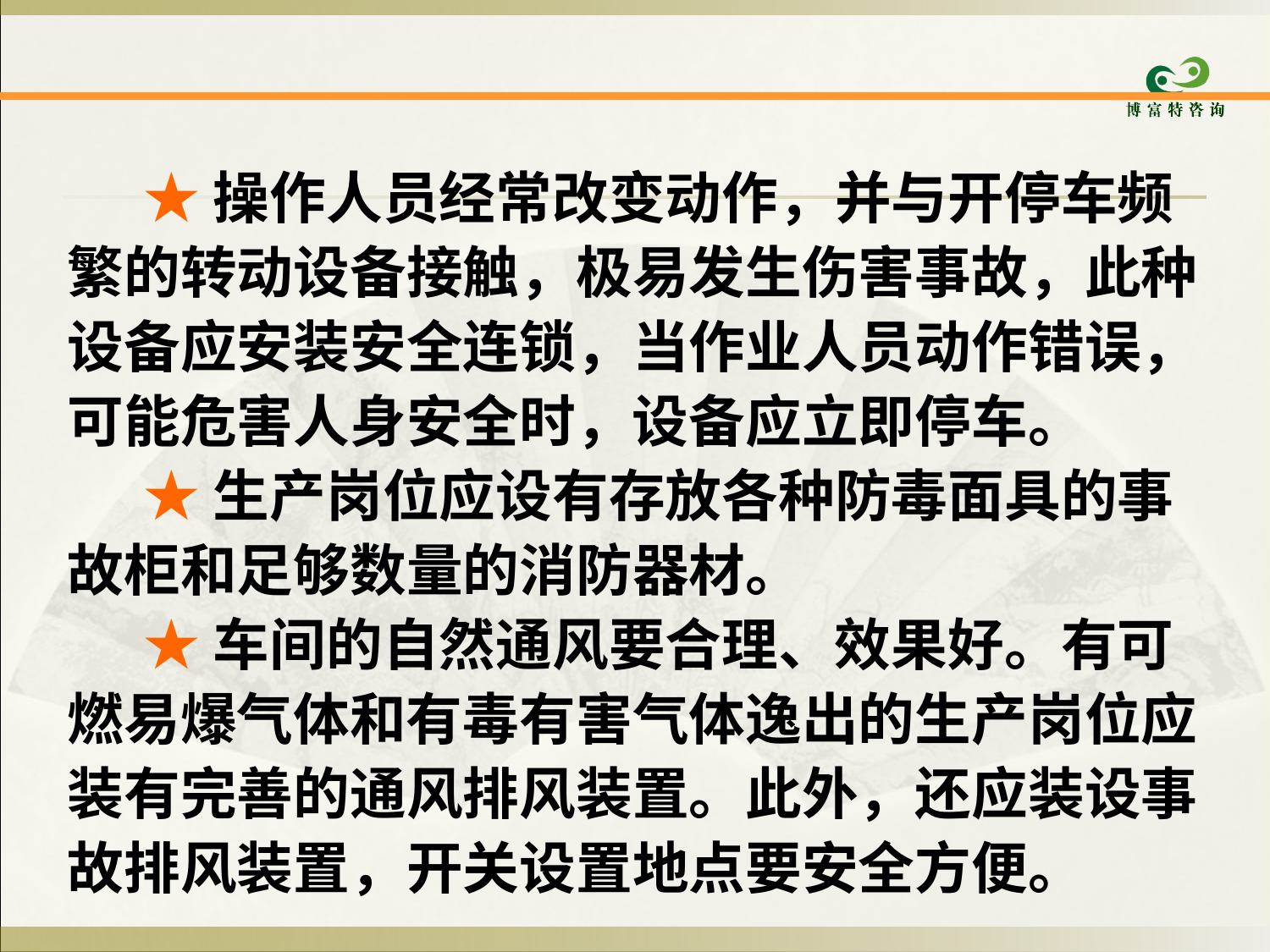

★操作人员经常改变动作，并与开停车频繁的转动设备接触，极易发生伤害事故，此种设备应安装安全连锁，当作业人员动作错误，可能危害人身安全时，设备应立即停车。
   ★生产岗位应设有存放各种防毒面具的事故柜和足够数量的消防器材。
   ★车间的自然通风要合理、效果好。有可燃易爆气体和有毒有害气体逸出的生产岗位应装有完善的通风排风装置。此外，还应装设事故排风装置，开关设置地点要安全方便。
74